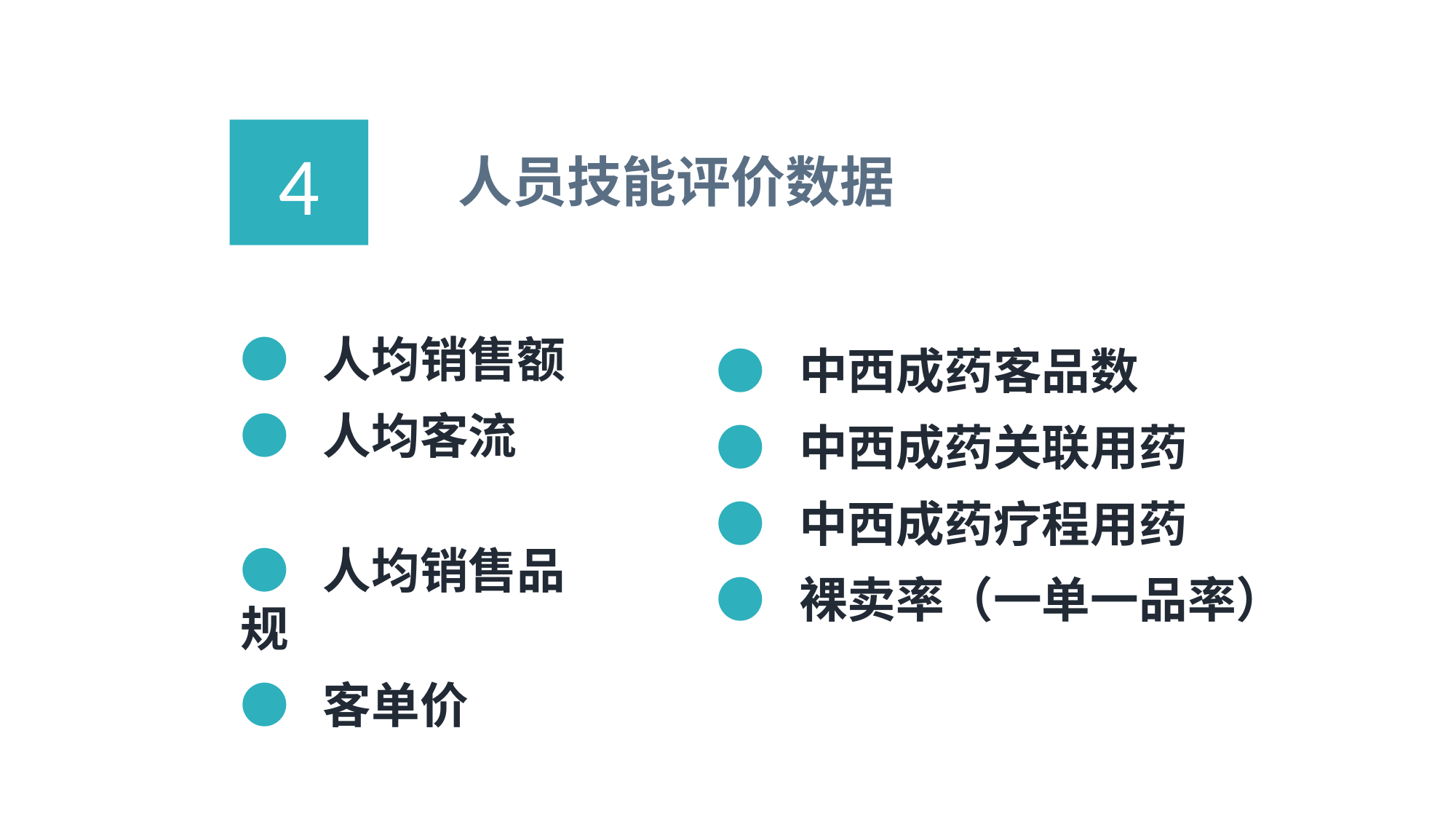

4
人员技能评价数据
●  人均销售额
●  人均客流
●  人均销售品规
●  客单价
●  中西成药客品数
●  中西成药关联用药
●  中西成药疗程用药
●  裸卖率（一单一品率）